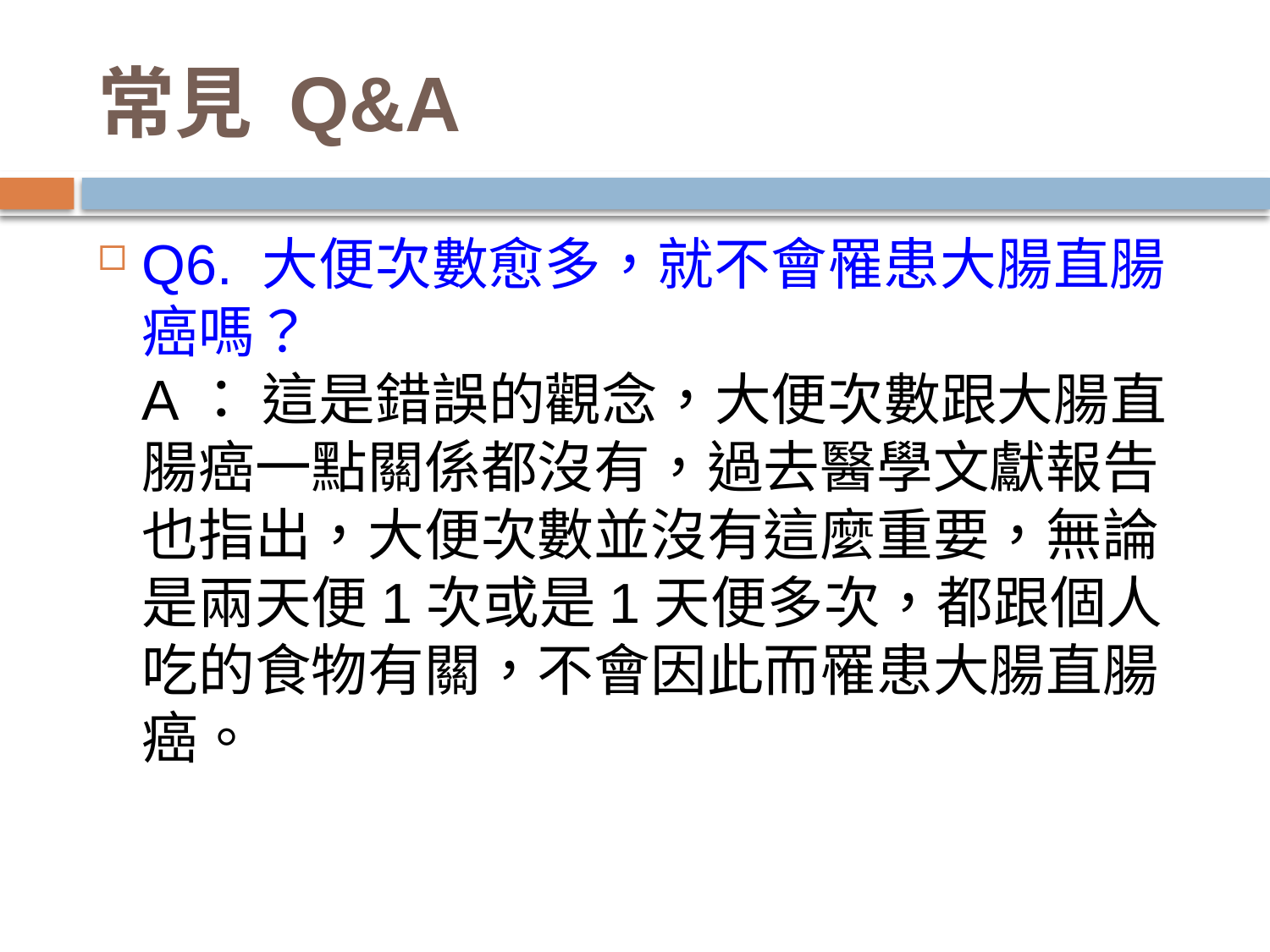

# 常見 Q&A
Q6. 大便次數愈多，就不會罹患大腸直腸癌嗎？
A： 這是錯誤的觀念，大便次數跟大腸直腸癌一點關係都沒有，過去醫學文獻報告也指出，大便次數並沒有這麼重要，無論是兩天便1次或是1天便多次，都跟個人吃的食物有關，不會因此而罹患大腸直腸癌。